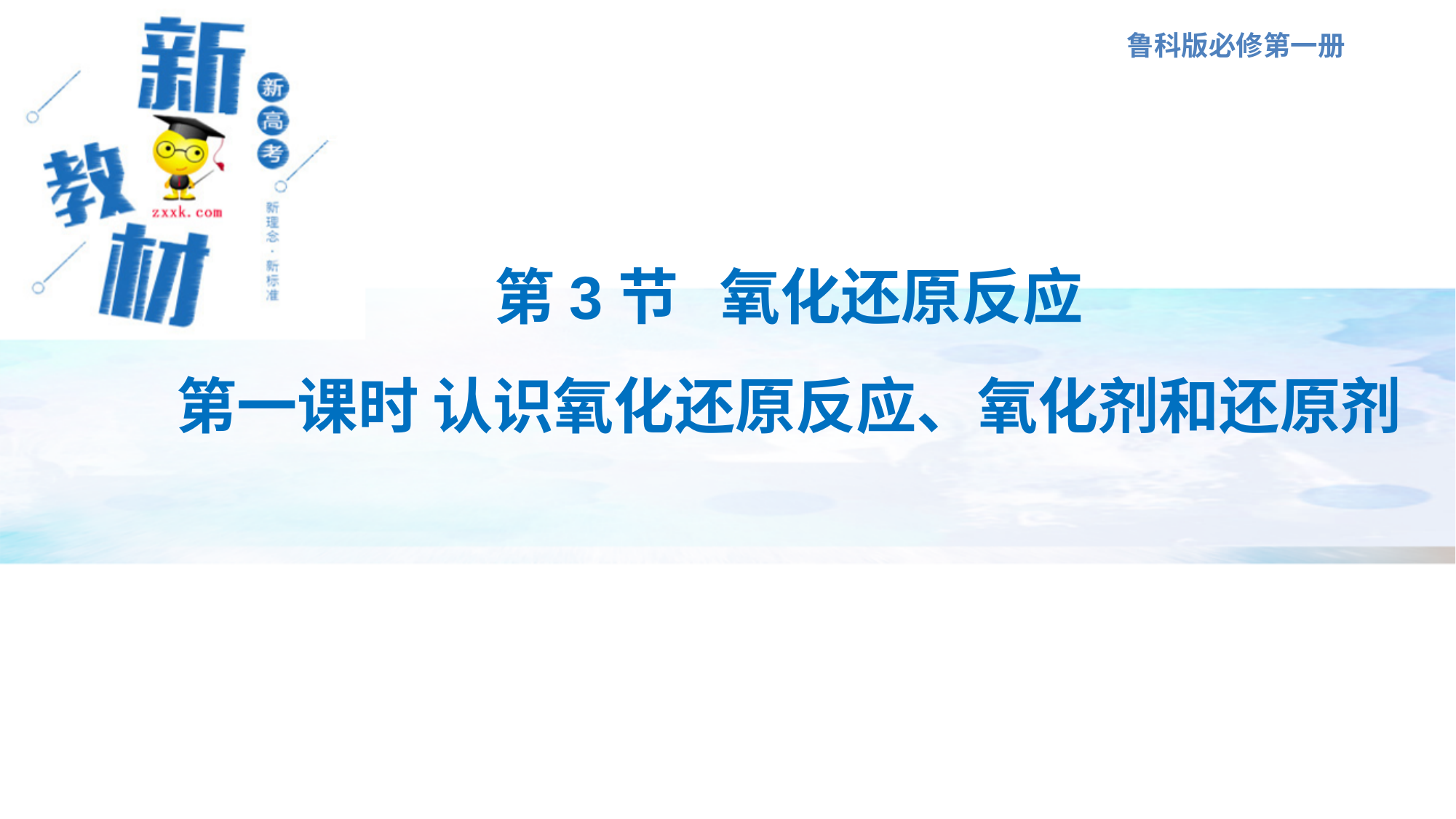

鲁科版必修第一册
创原家独
第3节   氧化还原反应
第一课时 认识氧化还原反应、氧化剂和还原剂
网
科
科
学